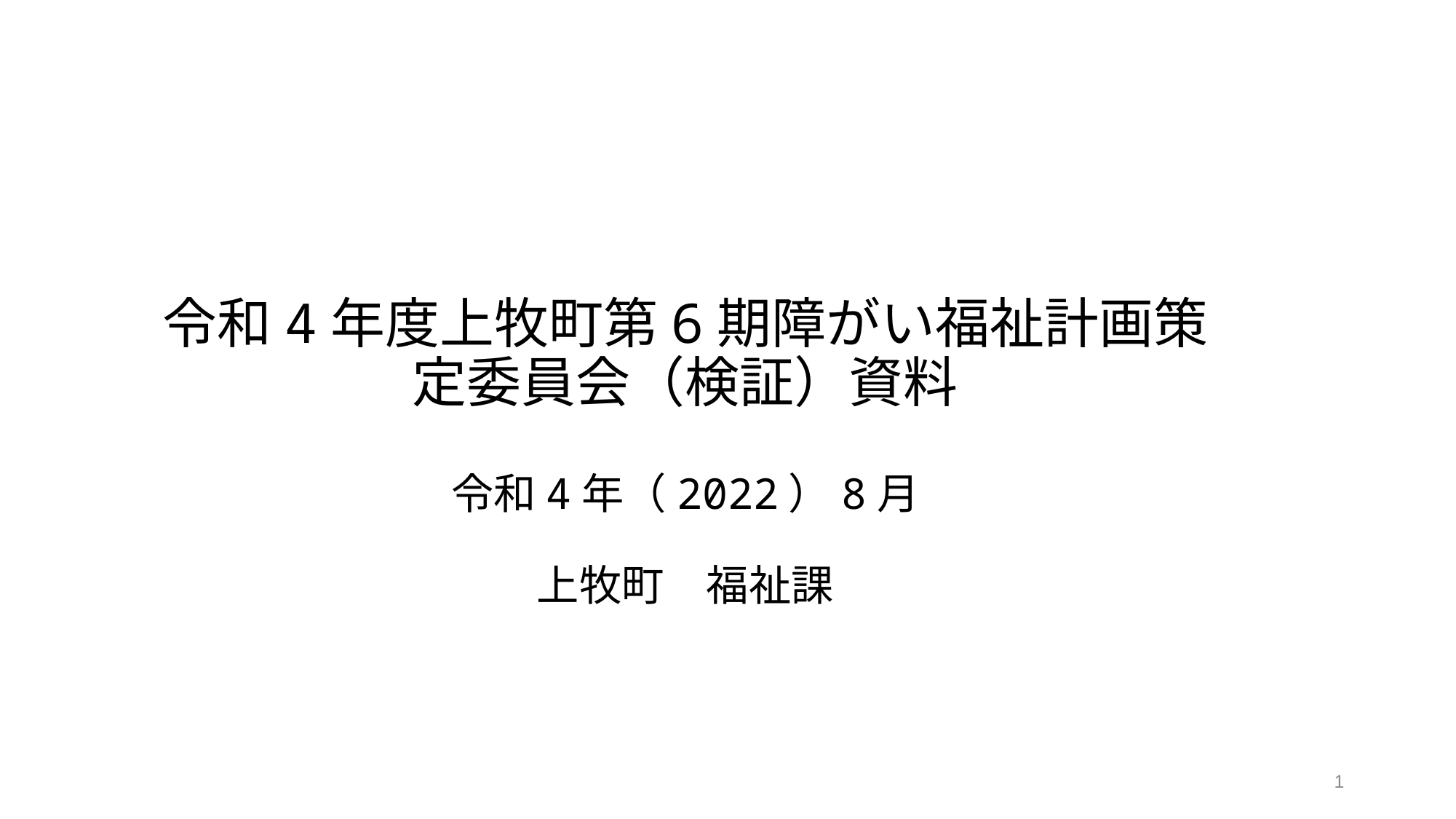

# 令和4年度上牧町第6期障がい福祉計画策定委員会（検証）資料 令和4年（2022）8月 上牧町　福祉課
1